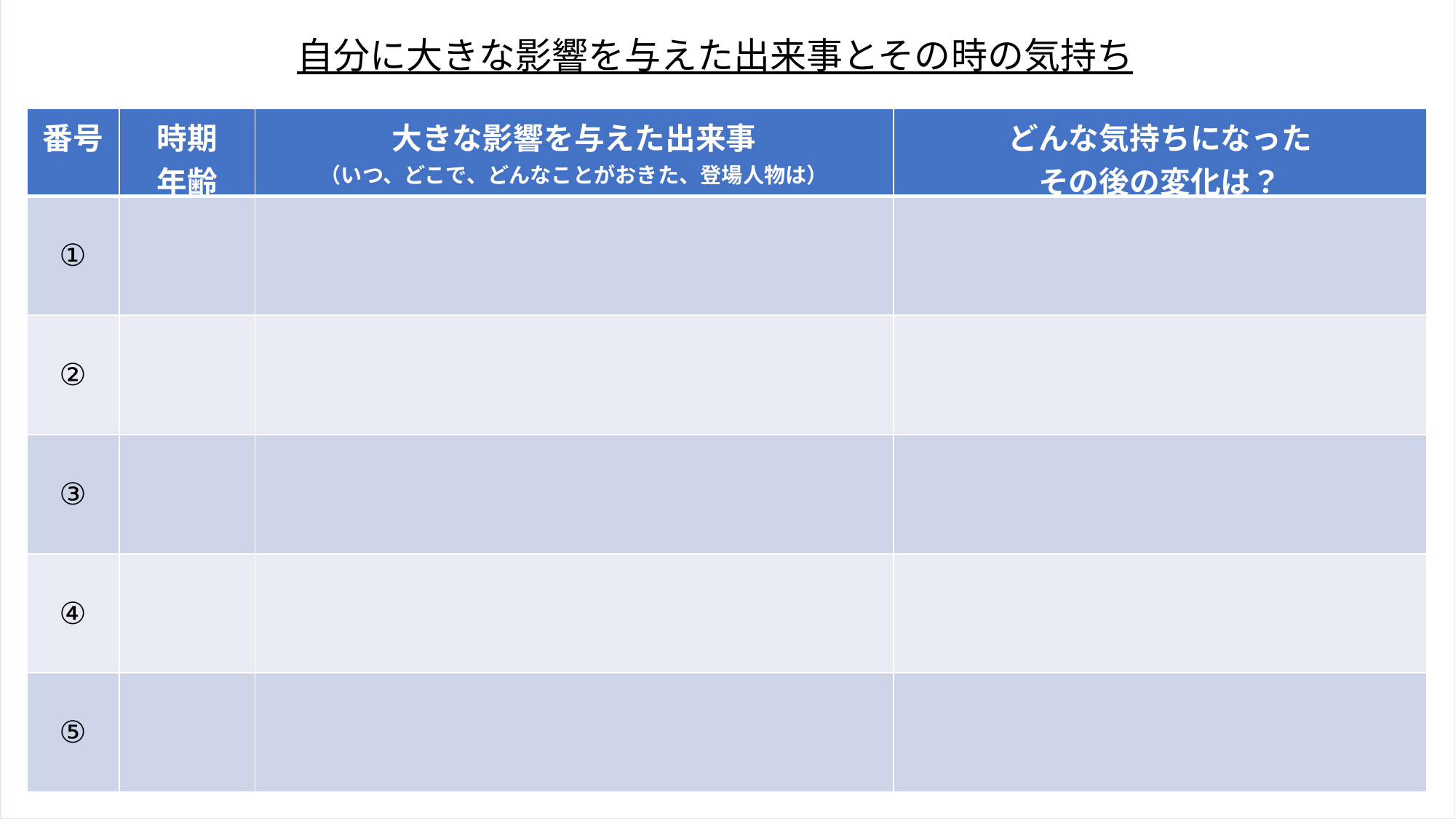

自分に大きな影響を与えた出来事とその時の気持ち
| 番号 | 時期 年齢 | 大きな影響を与えた出来事 （いつ、どこで、どんなことがおきた、登場人物は） | どんな気持ちになった その後の変化は？ |
| --- | --- | --- | --- |
| ① |  |  |  |
| ② |  |  |  |
| ③ |  |  |  |
| ④ |  |  |  |
| ⑤ |  |  |  |